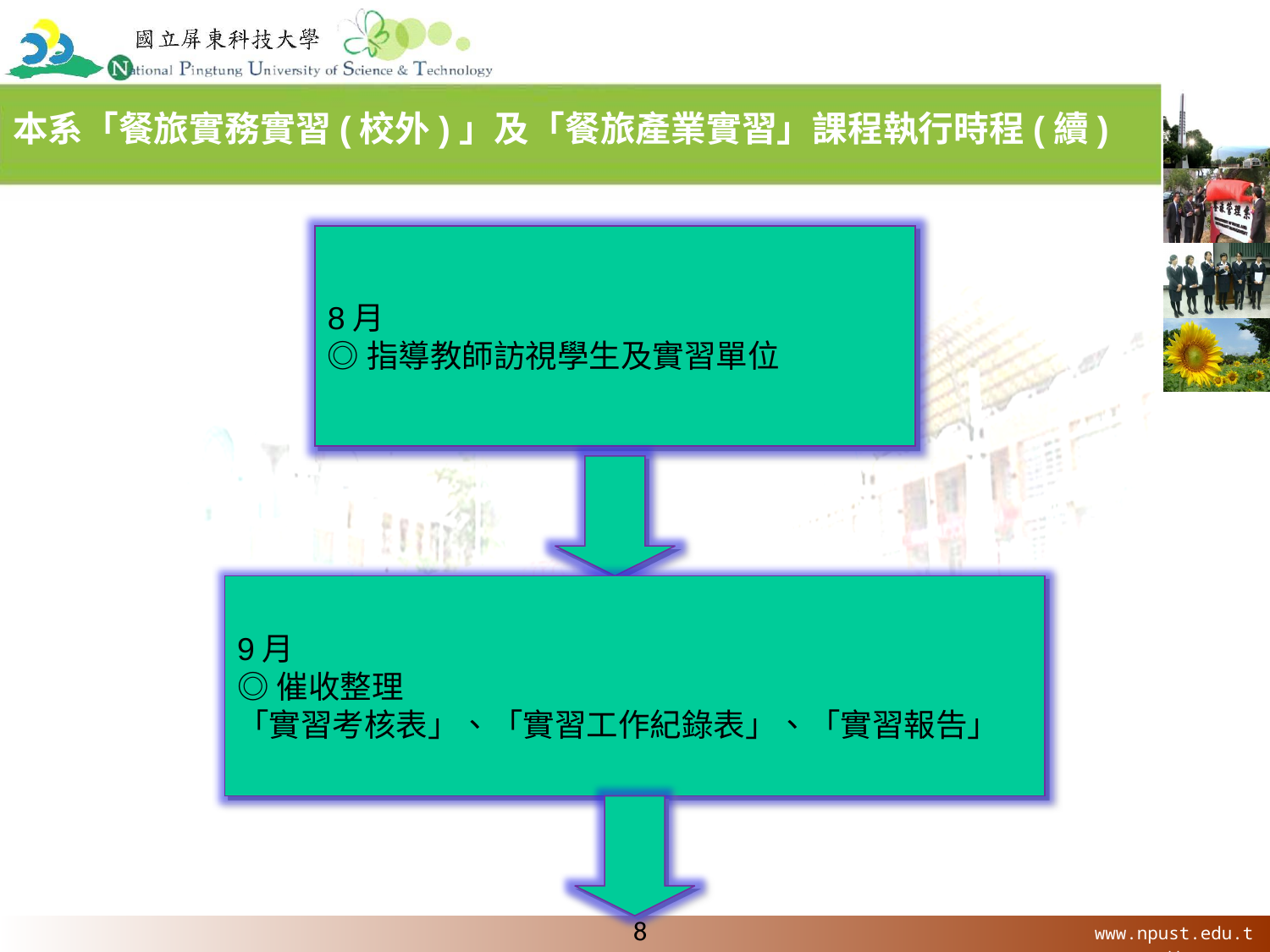

# 本系「餐旅實務實習(校外)」及「餐旅產業實習」課程執行時程(續)
8月
◎指導教師訪視學生及實習單位

9月
◎催收整理
「實習考核表」、「實習工作紀錄表」、「實習報告」

8